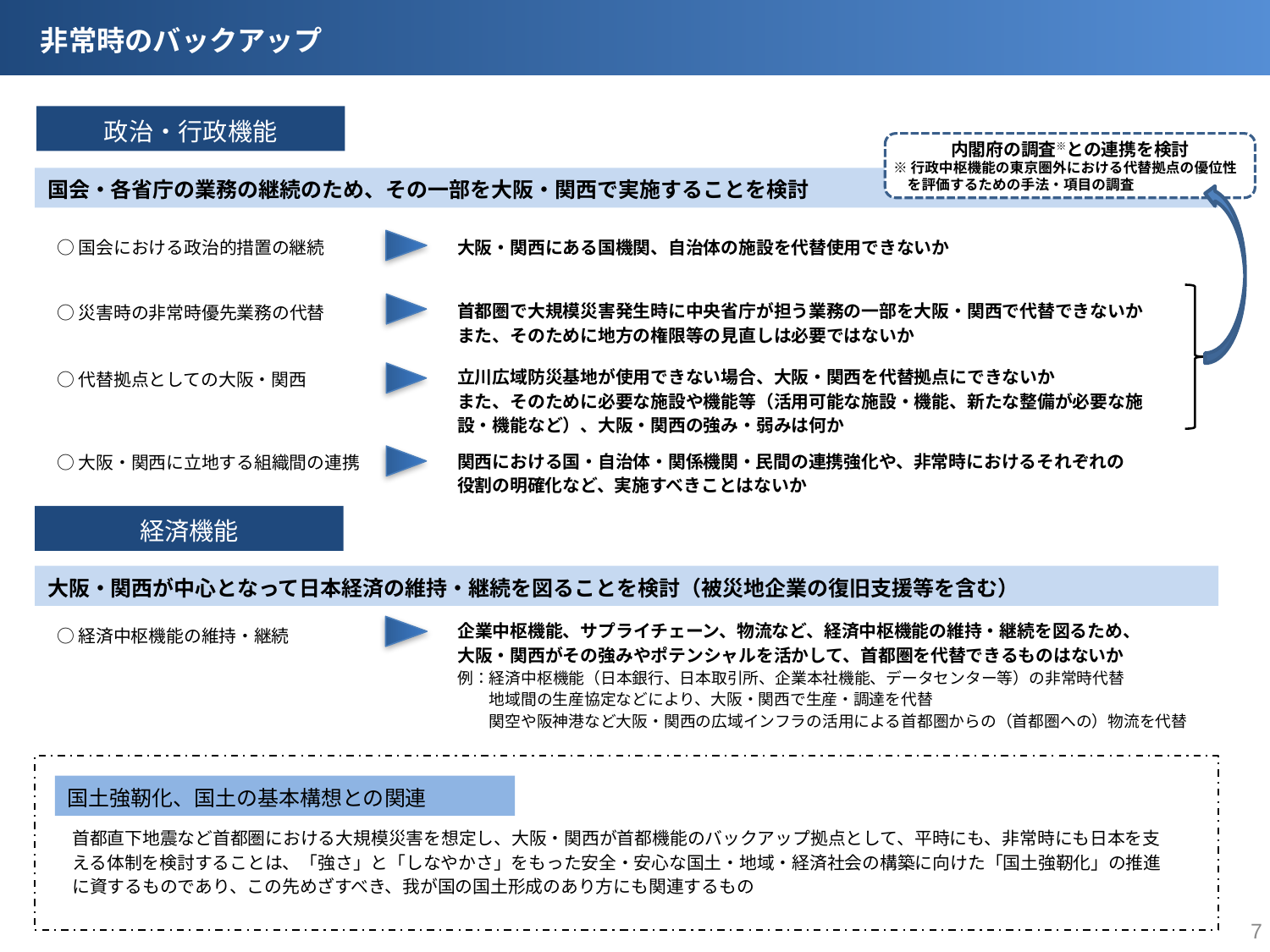

非常時のバックアップ
政治・行政機能
内閣府の調査※との連携を検討
※行政中枢機能の東京圏外における代替拠点の優位性
　を評価するための手法・項目の調査
国会・各省庁の業務の継続のため、その一部を大阪・関西で実施することを検討

大阪・関西にある国機関、自治体の施設を代替使用できないか

○国会における政治的措置の継続
首都圏で大規模災害発生時に中央省庁が担う業務の一部を大阪・関西で代替できないか
また、そのために地方の権限等の見直しは必要ではないか

○災害時の非常時優先業務の代替

○代替拠点としての大阪・関西
立川広域防災基地が使用できない場合、大阪・関西を代替拠点にできないか
また、そのために必要な施設や機能等（活用可能な施設・機能、新たな整備が必要な施設・機能など）、大阪・関西の強み・弱みは何か

関西における国・自治体・関係機関・民間の連携強化や、非常時におけるそれぞれの
役割の明確化など、実施すべきことはないか
○大阪・関西に立地する組織間の連携

経済機能
大阪・関西が中心となって日本経済の維持・継続を図ることを検討（被災地企業の復旧支援等を含む）

○経済中枢機能の維持・継続
企業中枢機能、サプライチェーン、物流など、経済中枢機能の維持・継続を図るため、
大阪・関西がその強みやポテンシャルを活かして、首都圏を代替できるものはないか
例：経済中枢機能（日本銀行、日本取引所、企業本社機能、データセンター等）の非常時代替
　　地域間の生産協定などにより、大阪・関西で生産・調達を代替
　　関空や阪神港など大阪・関西の広域インフラの活用による首都圏からの（首都圏への）物流を代替

国土強靭化、国土の基本構想との関連
首都直下地震など首都圏における大規模災害を想定し、大阪・関西が首都機能のバックアップ拠点として、平時にも、非常時にも日本を支える体制を検討することは、「強さ」と「しなやかさ」をもった安全・安心な国土・地域・経済社会の構築に向けた「国土強靭化」の推進に資するものであり、この先めざすべき、我が国の国土形成のあり方にも関連するもの
7